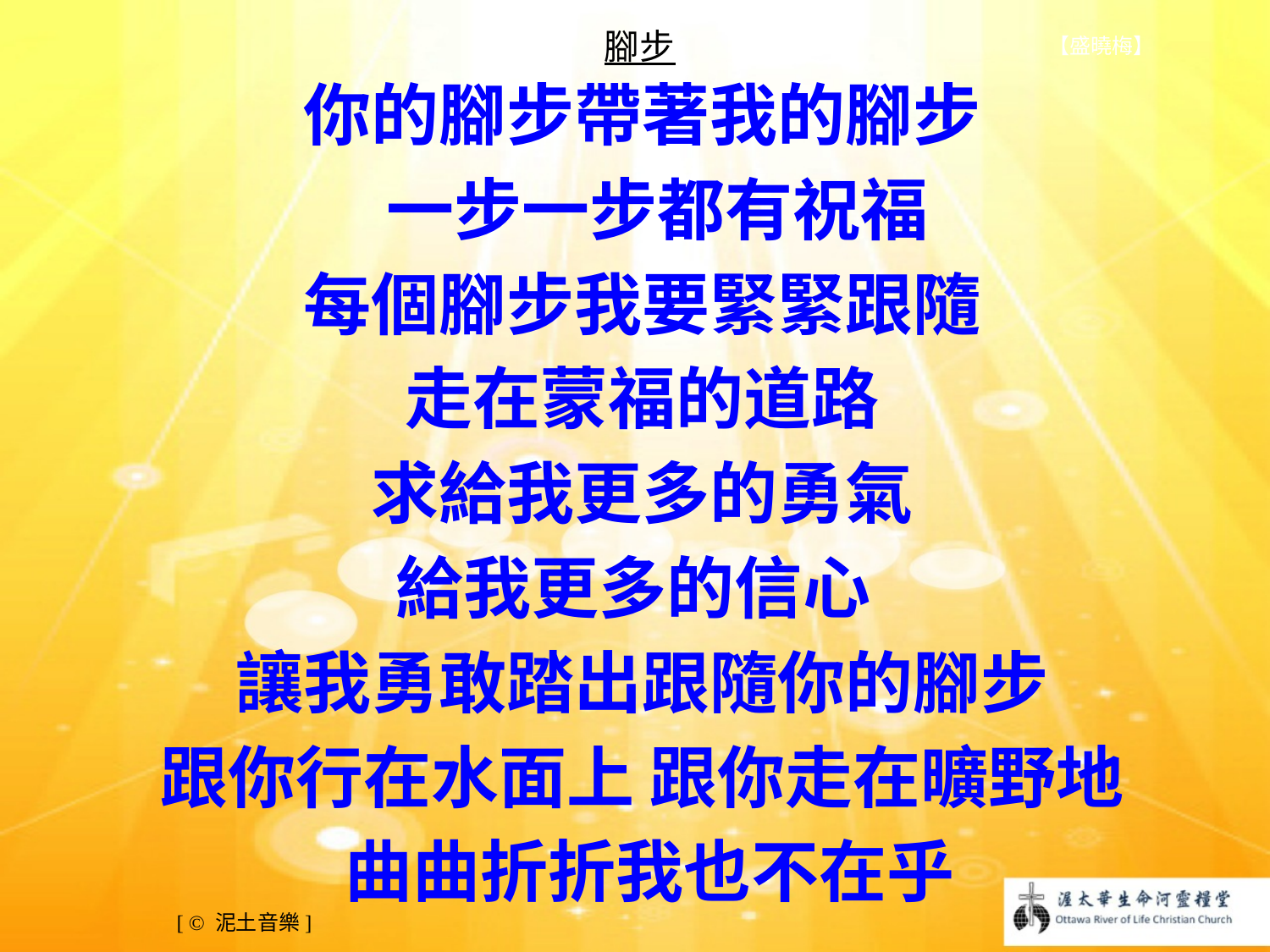

腳步
【盛曉梅】
你的腳步帶著我的腳步
 一步一步都有祝福
每個腳步我要緊緊跟隨
走在蒙福的道路
求給我更多的勇氣
給我更多的信心﻿
讓我勇敢踏出跟隨你的腳步
跟你行在水面上 跟你走在曠野地
曲曲折折我也不在乎
[ © 泥土音樂]